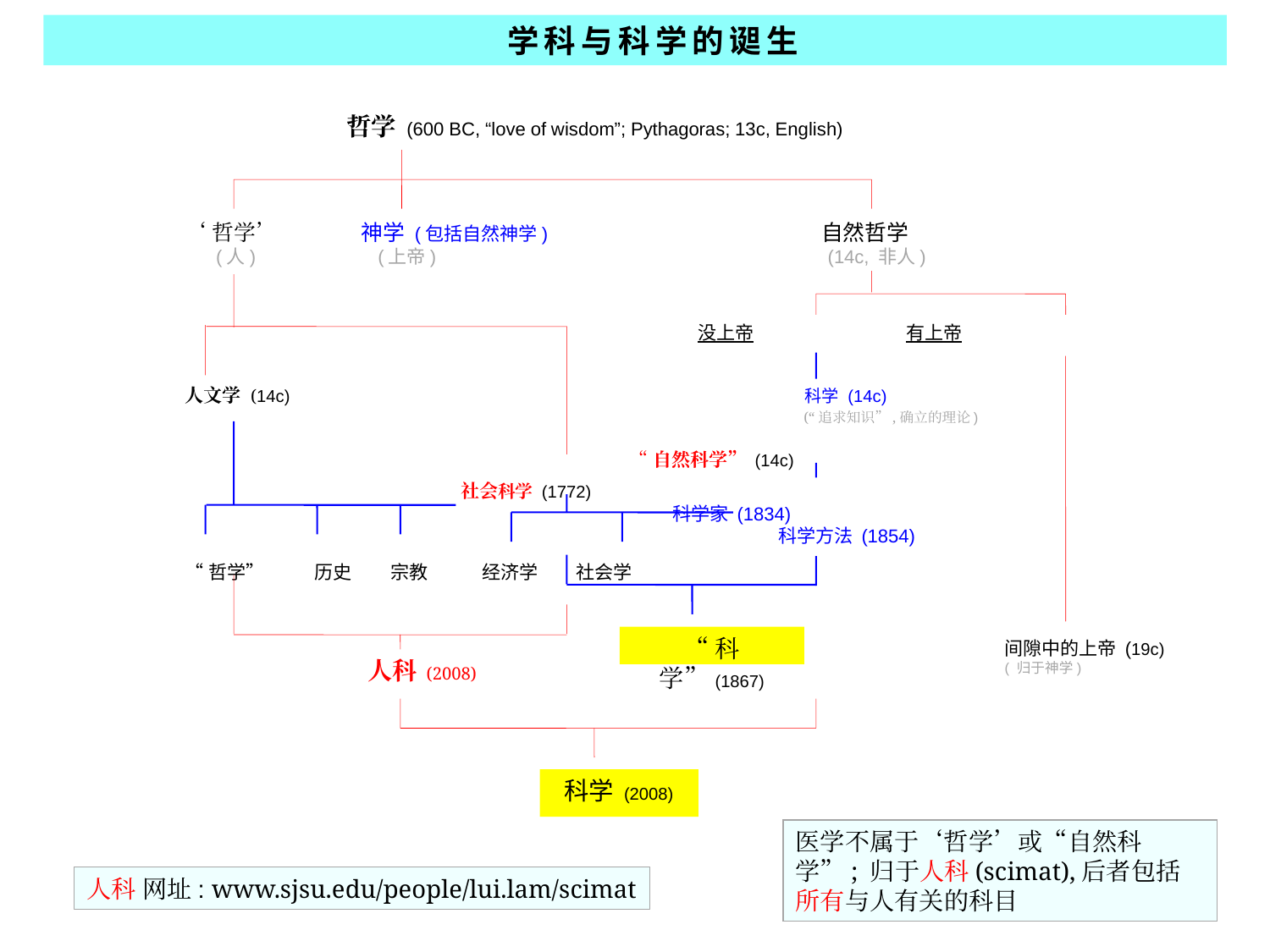

学科与科学的䜥生

                                哲学 (600 BC, “love of wisdom”; Pythagoras; 13c, English)

‘哲学’                 神学 (包括自然神学)                                                     自然哲学
      (人)                        (上帝)                                                                             (14c, 非人)

		                                                                                              没上帝                                    有上帝

人文学 (14c)				         科学 (14c)
                                                                                                                               (“追求知识”,确立的理论)
                                                                        		“自然科学” (14c)
                                                                社会科学 (1772)
                                                                                                                  科学家 (1834)
      					    科学方法 (1854)
“哲学”            历史         宗教             经济学         社会学

“科学”(1867)

间隙中的上帝 (19c)
( 归于神学)
人科 (2008)

科学 (2008)
医学不属于‘哲学’或“自然科学”; 归于人科(scimat),后者包括所有与人有关的科目
人科 网址: www.sjsu.edu/people/lui.lam/scimat